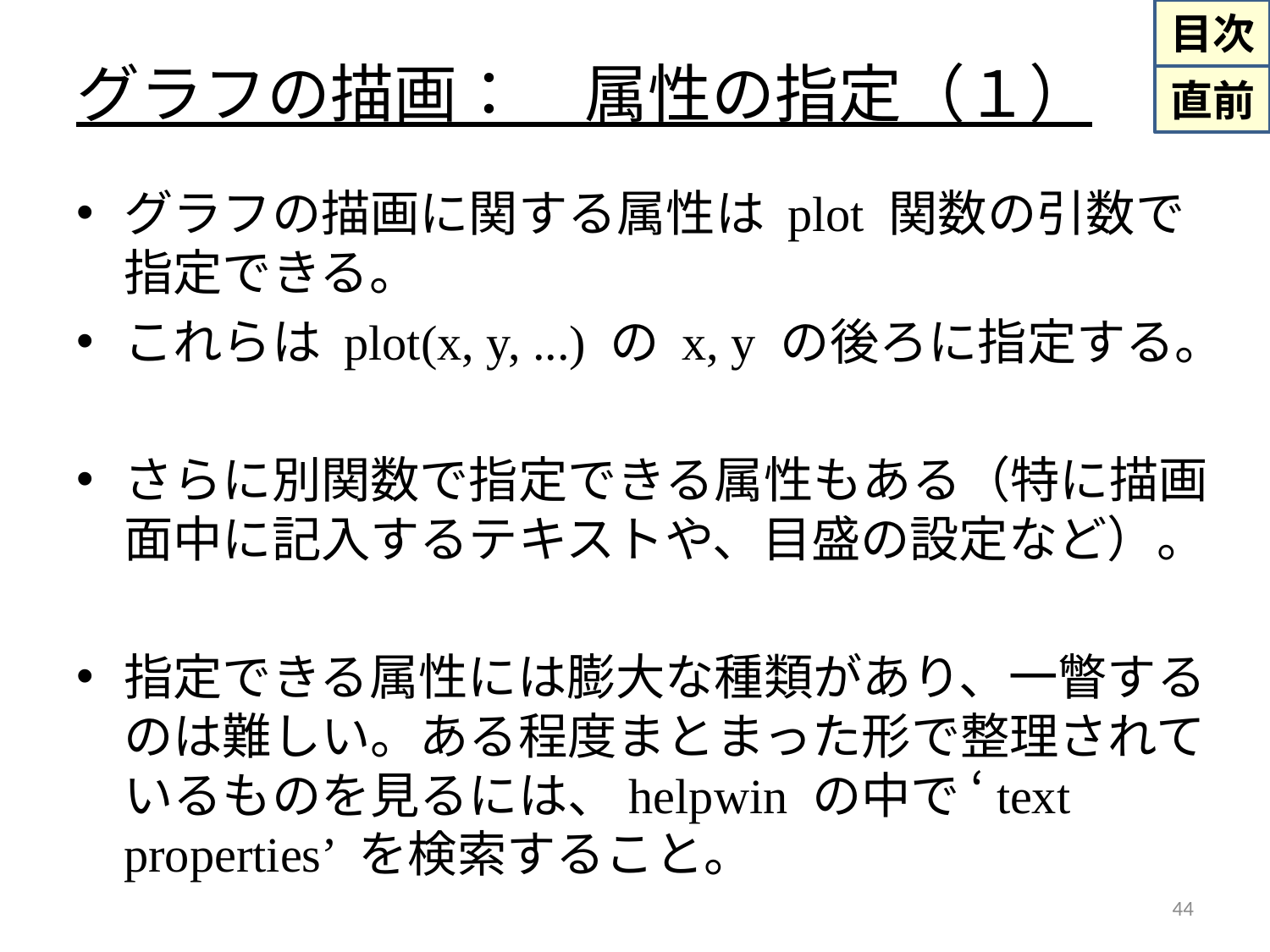

# グラフの描画：　属性の指定（１）
グラフの描画に関する属性は plot 関数の引数で指定できる。
これらは plot(x, y, ...) の x, y の後ろに指定する。

さらに別関数で指定できる属性もある（特に描画面中に記入するテキストや、目盛の設定など）。

指定できる属性には膨大な種類があり、一瞥するのは難しい。ある程度まとまった形で整理されているものを見るには、helpwin の中で ‘text properties’ を検索すること。
44